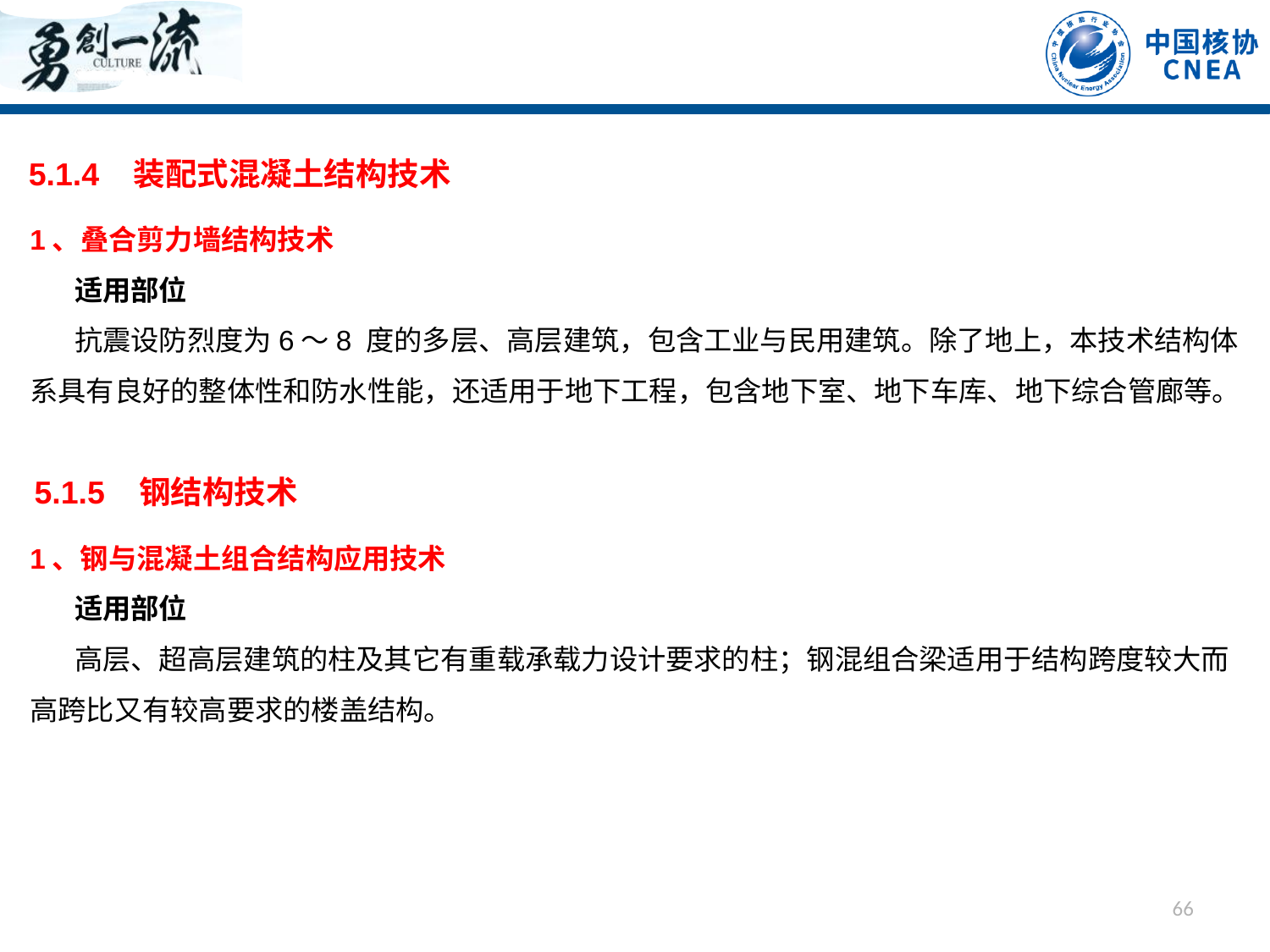

5.1.4   装配式混凝土结构技术
1、叠合剪力墙结构技术
      适用部位
      抗震设防烈度为6～8 度的多层、高层建筑，包含工业与民用建筑。除了地上，本技术结构体系具有良好的整体性和防水性能，还适用于地下工程，包含地下室、地下车库、地下综合管廊等。
5.1.5   钢结构技术
1、钢与混凝土组合结构应用技术
      适用部位
      高层、超高层建筑的柱及其它有重载承载力设计要求的柱；钢混组合梁适用于结构跨度较大而高跨比又有较高要求的楼盖结构。
66